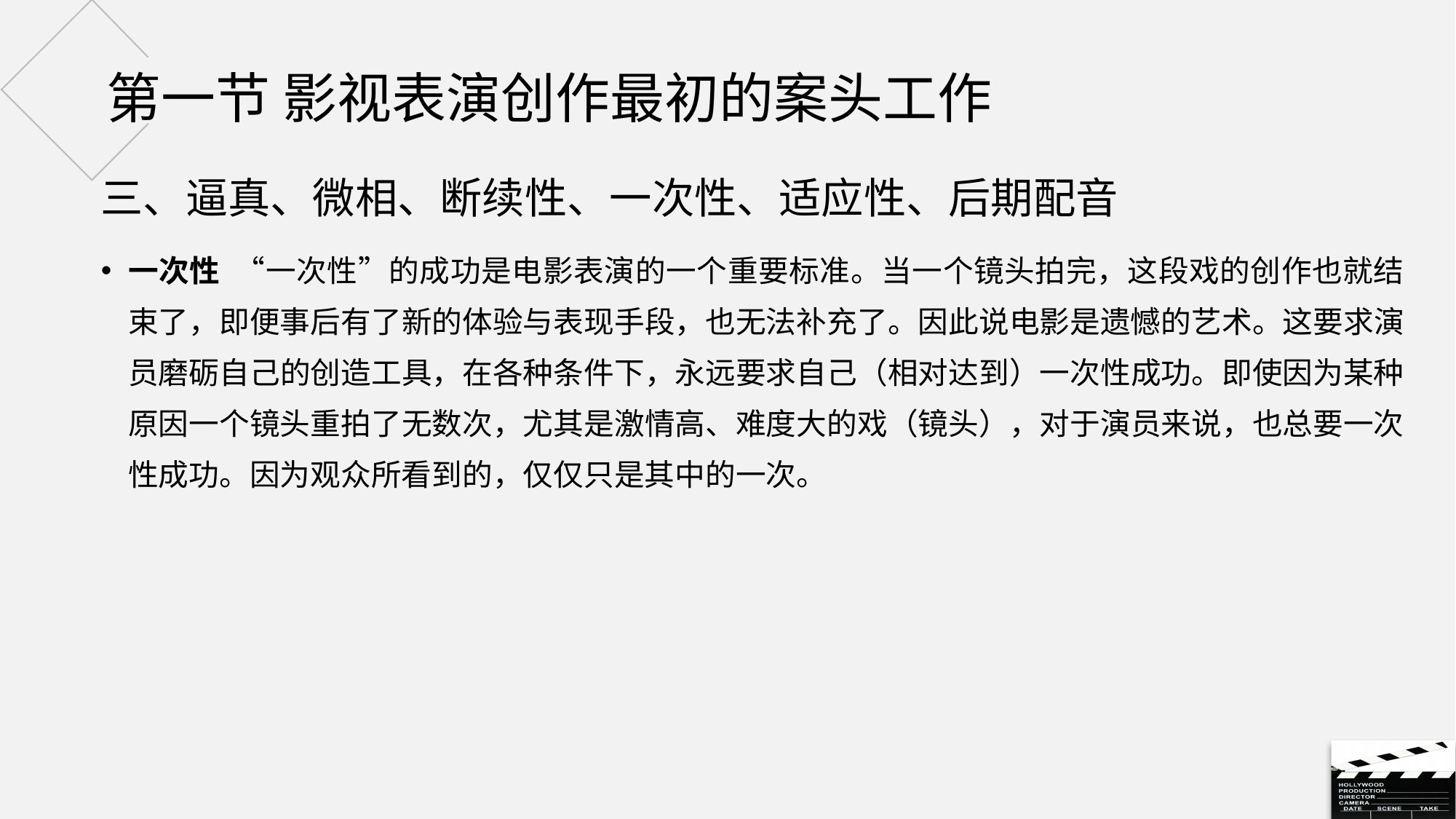

# 第一节 影视表演创作最初的案头工作
三、逼真、微相、断续性、一次性、适应性、后期配音
一次性  “一次性”的成功是电影表演的一个重要标准。当一个镜头拍完，这段戏的创作也就结束了，即便事后有了新的体验与表现手段，也无法补充了。因此说电影是遗憾的艺术。这要求演员磨砺自己的创造工具，在各种条件下，永远要求自己（相对达到）一次性成功。即使因为某种原因一个镜头重拍了无数次，尤其是激情高、难度大的戏（镜头），对于演员来说，也总要一次性成功。因为观众所看到的，仅仅只是其中的一次。